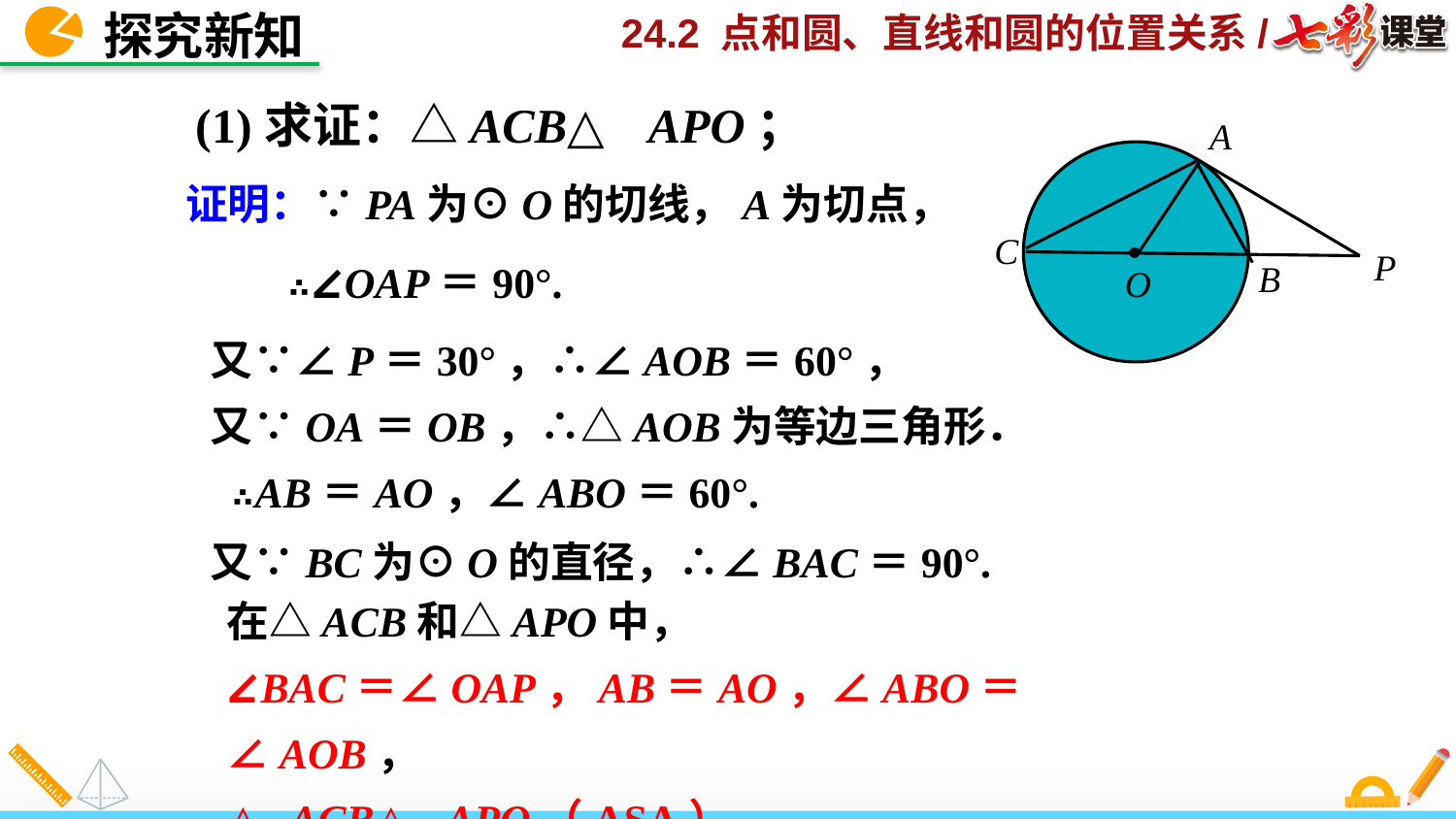

探究新知

(1)求证：△ACB≌△APO；
A

O
C
P
B
证明：∵PA为⊙O的切线，A为切点，
∴∠OAP＝90°.
又∵∠P＝30°，∴∠AOB＝60°，
又∵OA＝OB，∴△AOB为等边三角形．
  ∴AB＝AO，∠ABO＝60°.
又∵BC为⊙O的直径，∴∠BAC＝90°.
在△ACB和△APO中，
∠BAC＝∠OAP，AB＝AO，∠ABO＝∠AOB，
∴△ACB≌△APO（ASA）.